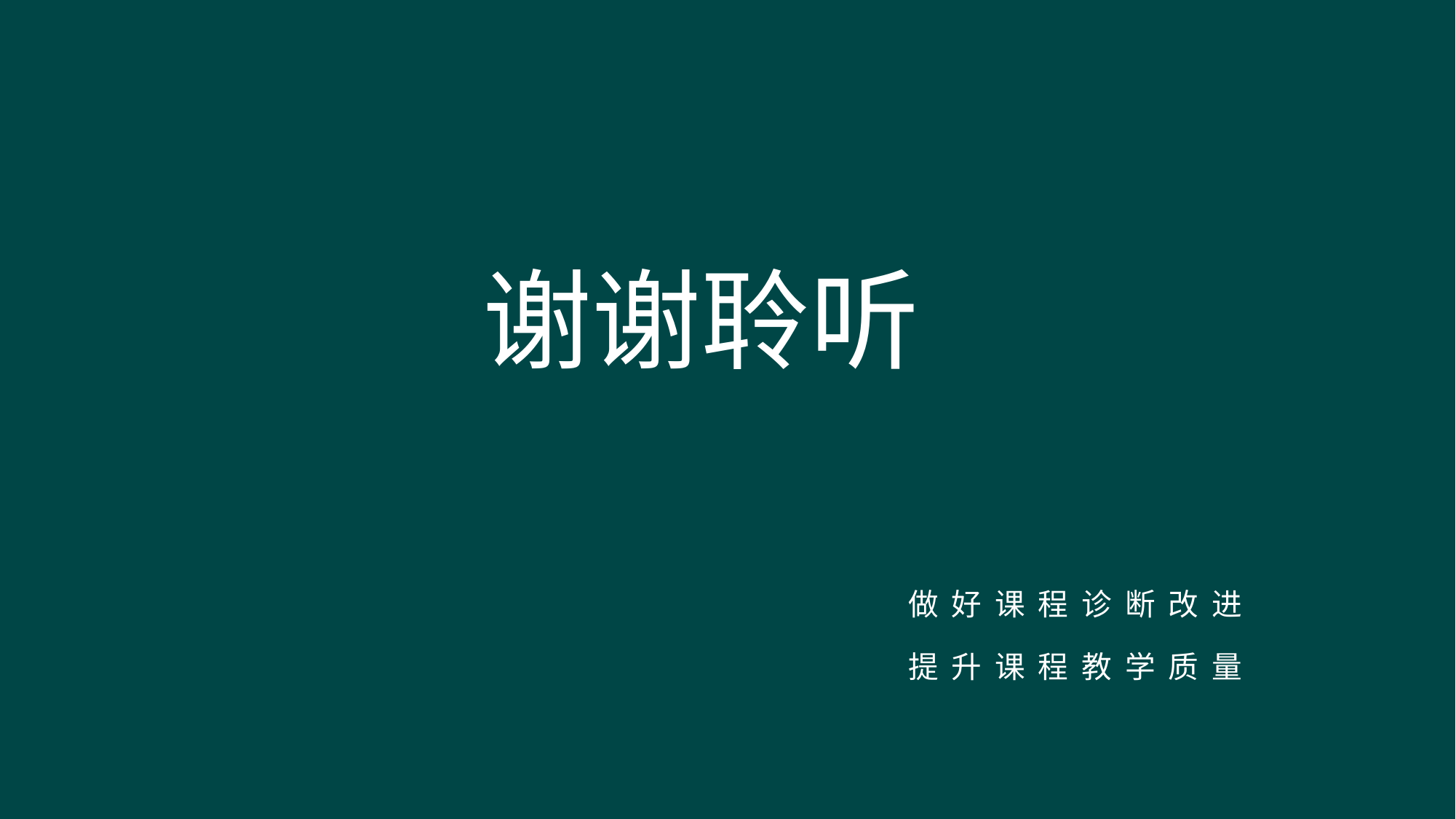

谢谢聆听
做 好 课 程 诊 断 改 进
提 升 课 程 教 学 质 量